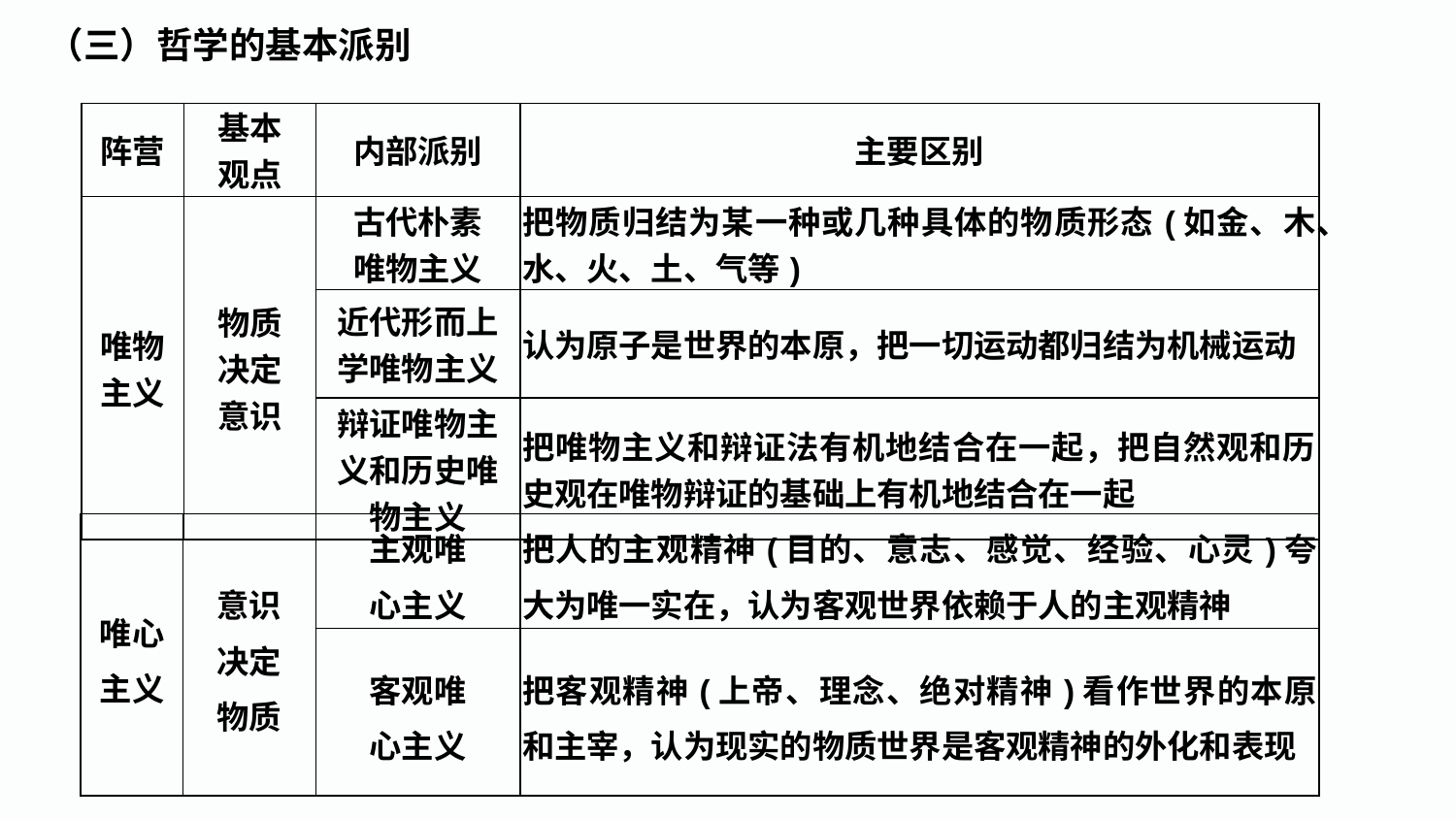

（三）哲学的基本派别
| 阵营 | 基本 观点 | 内部派别 | 主要区别 |
| --- | --- | --- | --- |
| 唯物 主义 | 物质 决定 意识 | 古代朴素 唯物主义 | 把物质归结为某一种或几种具体的物质形态(如金、木、水、火、土、气等) |
|  |  | 近代形而上 学唯物主义 | 认为原子是世界的本原，把一切运动都归结为机械运动 |
|  |  | 辩证唯物主 义和历史唯 物主义 | 把唯物主义和辩证法有机地结合在一起，把自然观和历史观在唯物辩证的基础上有机地结合在一起 |
| 唯心 主义 | 意识 决定 物质 | 主观唯 心主义 | 把人的主观精神(目的、意志、感觉、经验、心灵)夸大为唯一实在，认为客观世界依赖于人的主观精神 |
| --- | --- | --- | --- |
|  |  | 客观唯 心主义 | 把客观精神(上帝、理念、绝对精神)看作世界的本原和主宰，认为现实的物质世界是客观精神的外化和表现 |